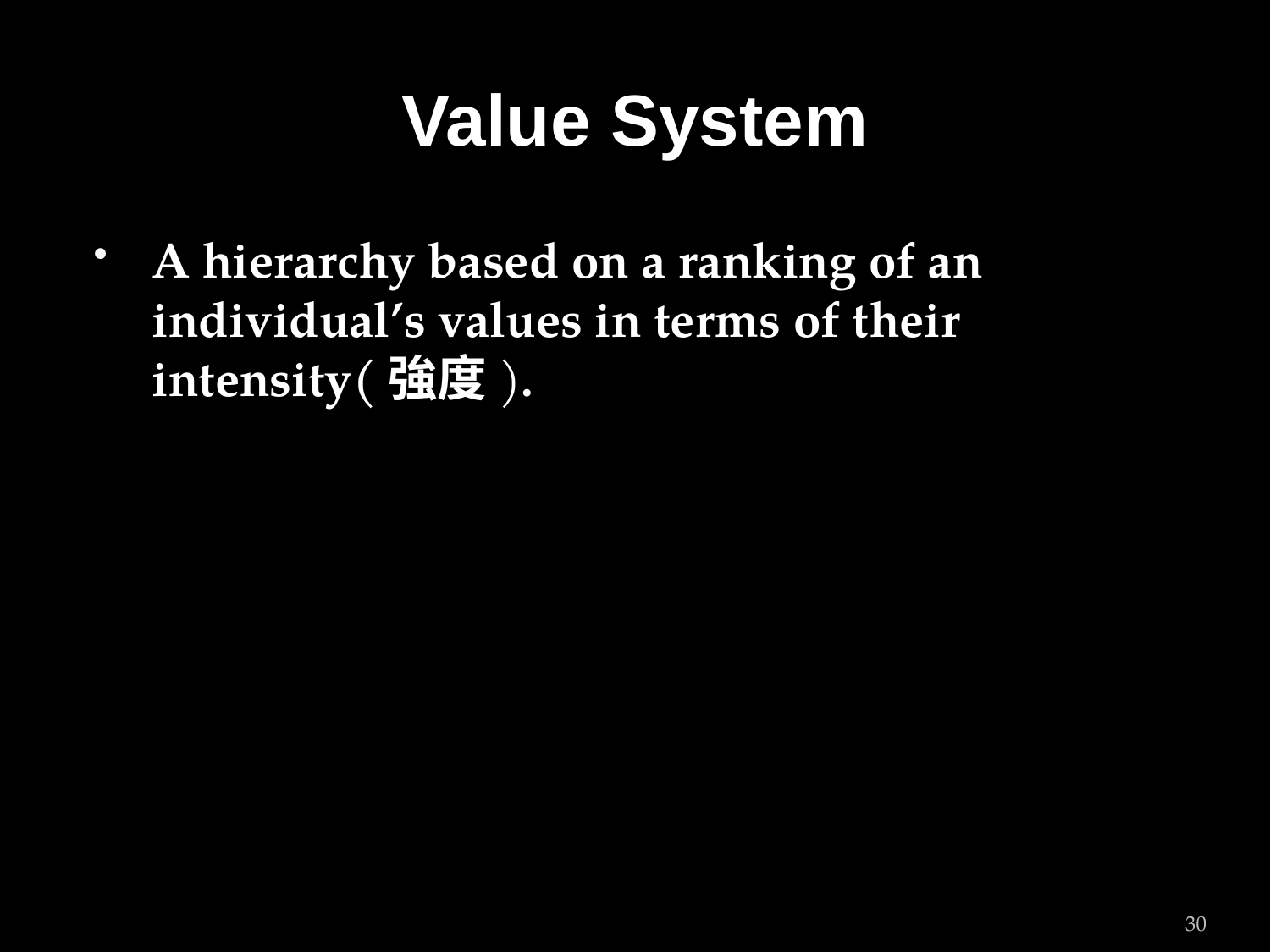

# Value System
A hierarchy based on a ranking of an individual’s values in terms of their intensity(強度).

30